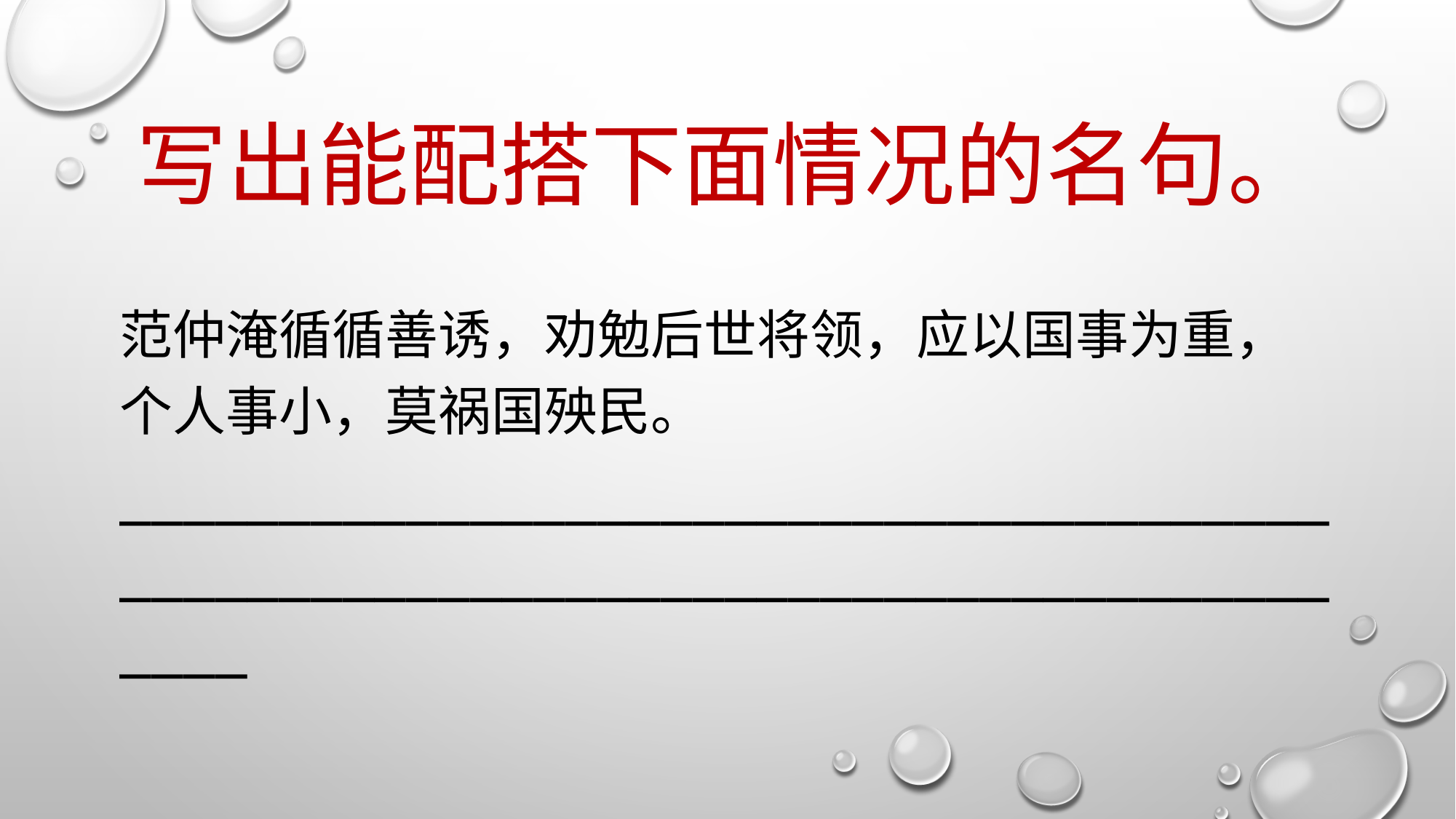

# 写出能配搭下面情况的名句。
范仲淹循循善诱，劝勉后世将领，应以国事为重，个人事小，莫祸国殃民。
________________________________________________________________________________